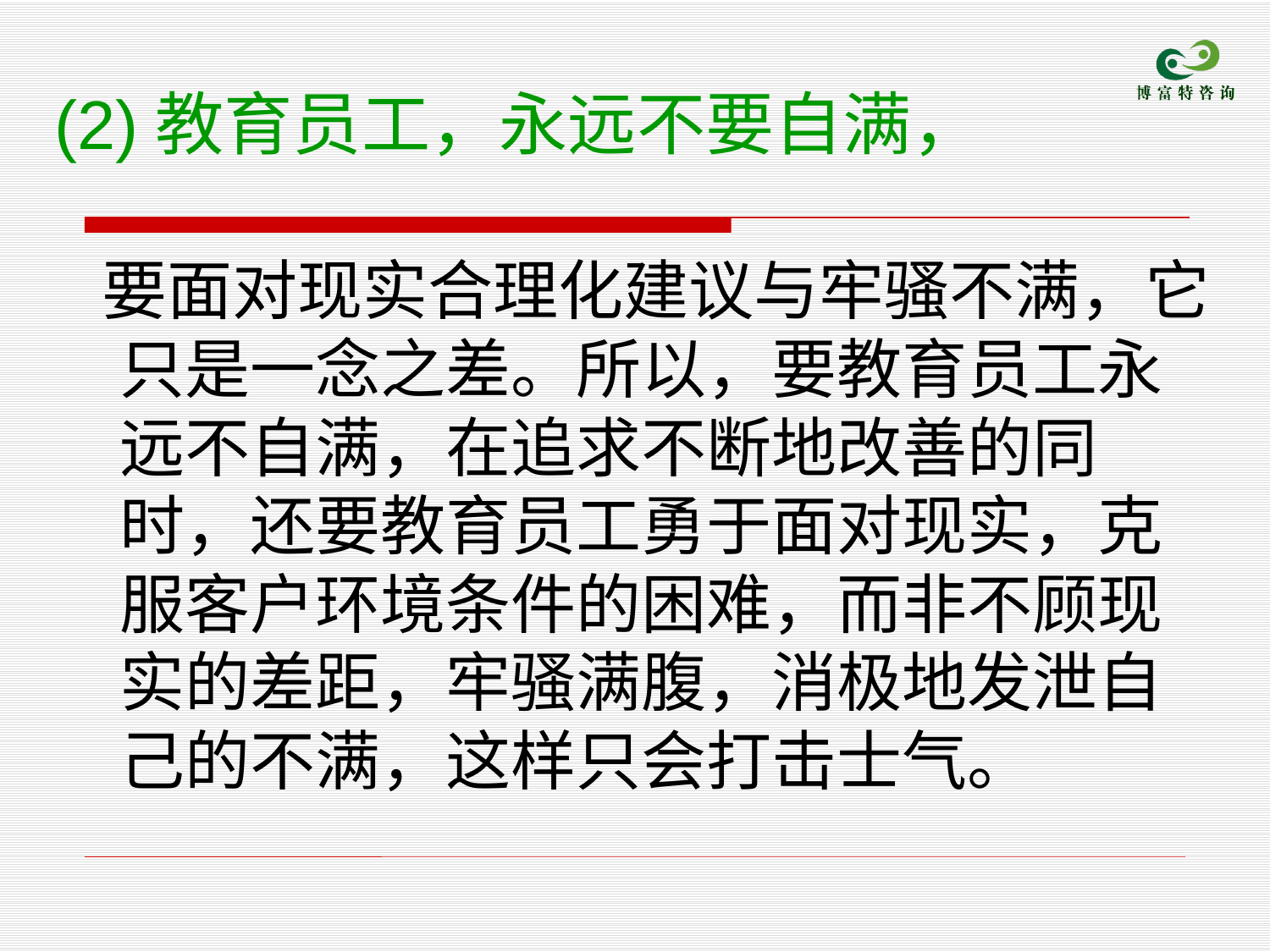

(2)教育员工，永远不要自满，

  要面对现实合理化建议与牢骚不满，它只是一念之差。所以，要教育员工永远不自满，在追求不断地改善的同时，还要教育员工勇于面对现实，克服客户环境条件的困难，而非不顾现实的差距，牢骚满腹，消极地发泄自己的不满，这样只会打击士气。
400